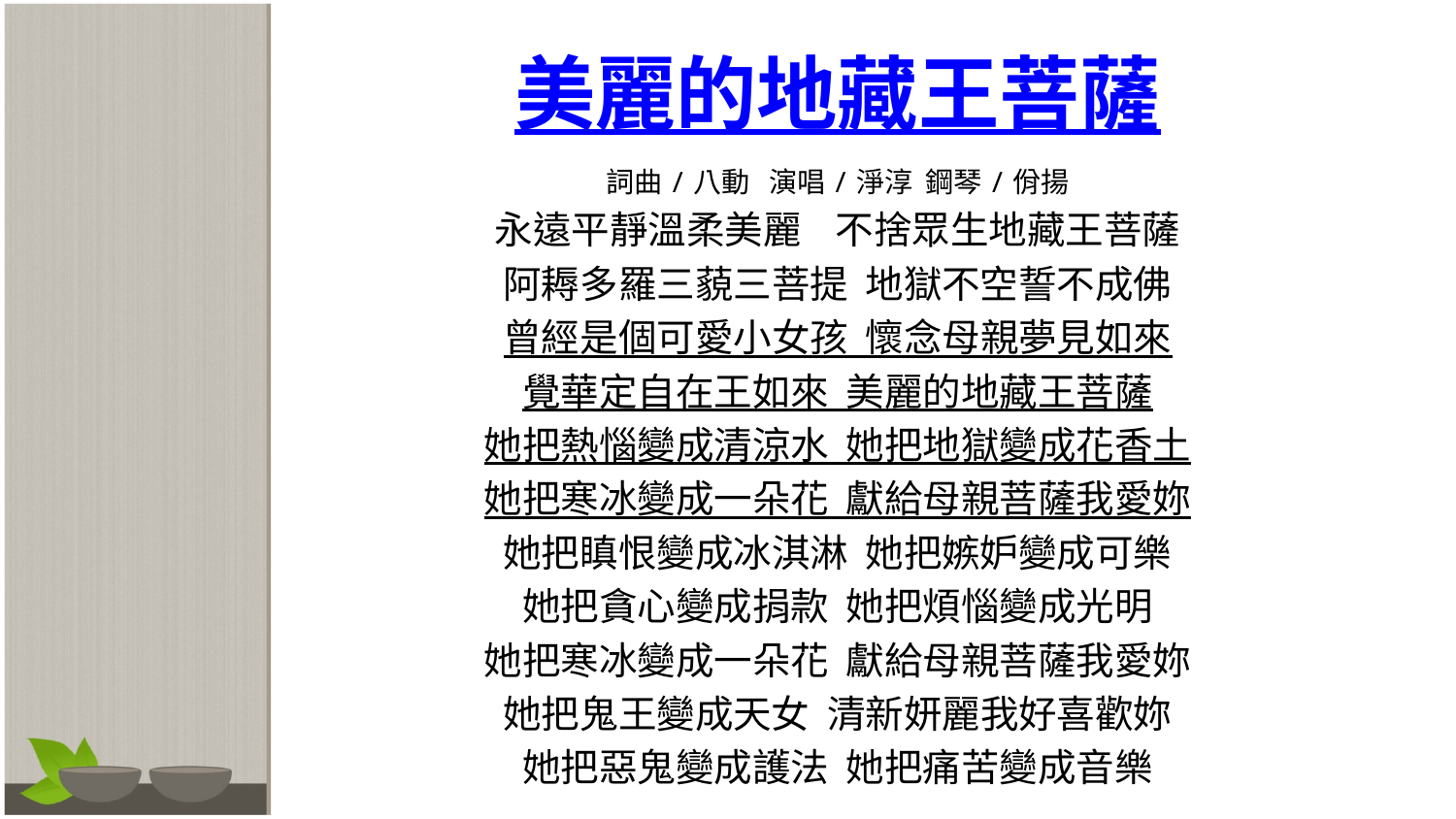

# 美麗的地藏王菩薩
詞曲/八動   演唱/淨淳  鋼琴/佾揚
永遠平靜溫柔美麗    不捨眾生地藏王菩薩
阿耨多羅三藐三菩提  地獄不空誓不成佛
曾經是個可愛小女孩  懷念母親夢見如來
覺華定自在王如來  美麗的地藏王菩薩
她把熱惱變成清涼水  她把地獄變成花香土
她把寒冰變成一朵花  獻給母親菩薩我愛妳
她把瞋恨變成冰淇淋  她把嫉妒變成可樂
她把貪心變成捐款  她把煩惱變成光明
她把寒冰變成一朵花  獻給母親菩薩我愛妳
她把鬼王變成天女  清新妍麗我好喜歡妳
她把惡鬼變成護法  她把痛苦變成音樂